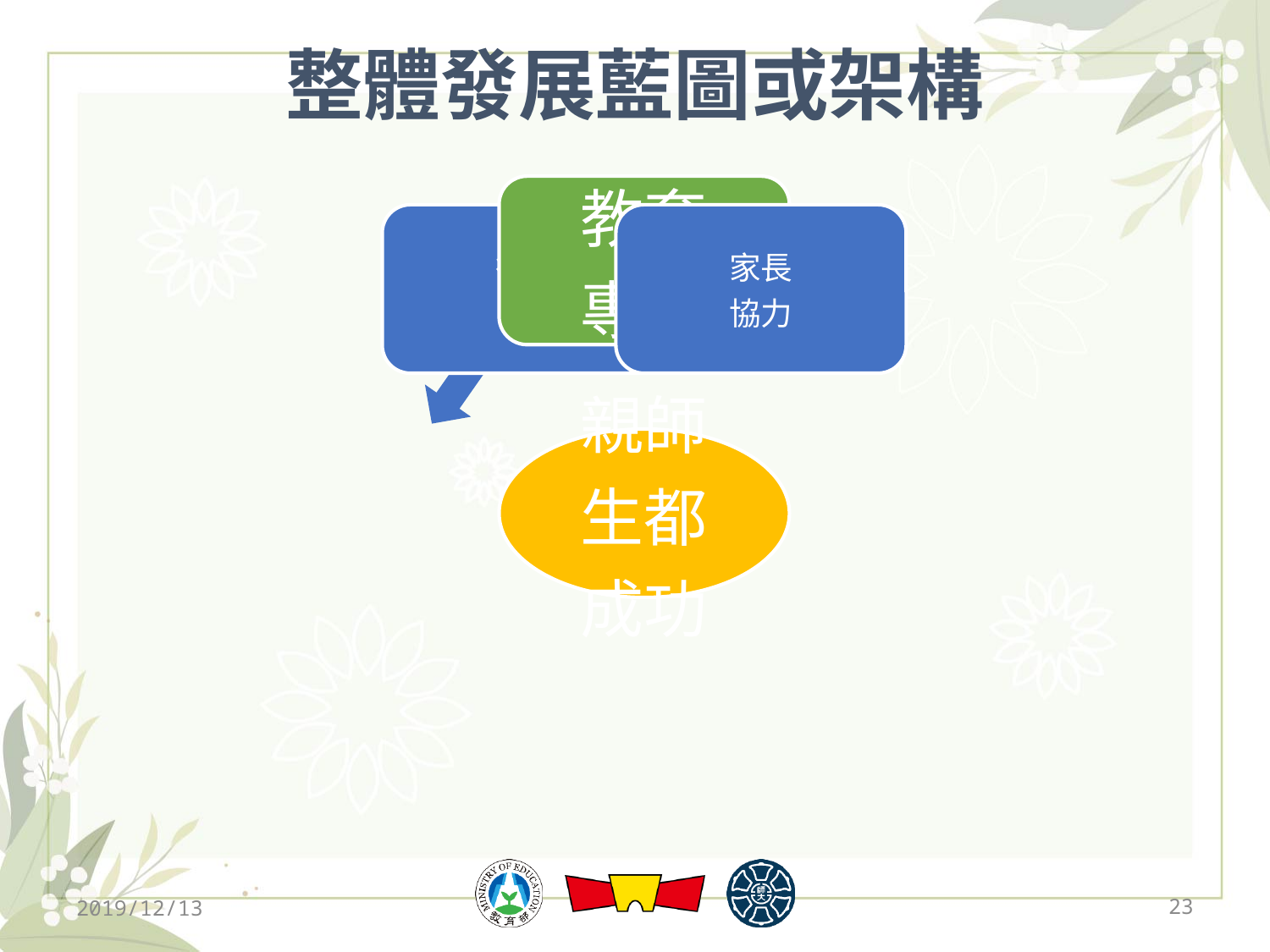

# 整體發展藍圖或架構
親師生都成功
行政
引導
教育
專業
家長
協力
2019/12/13
23